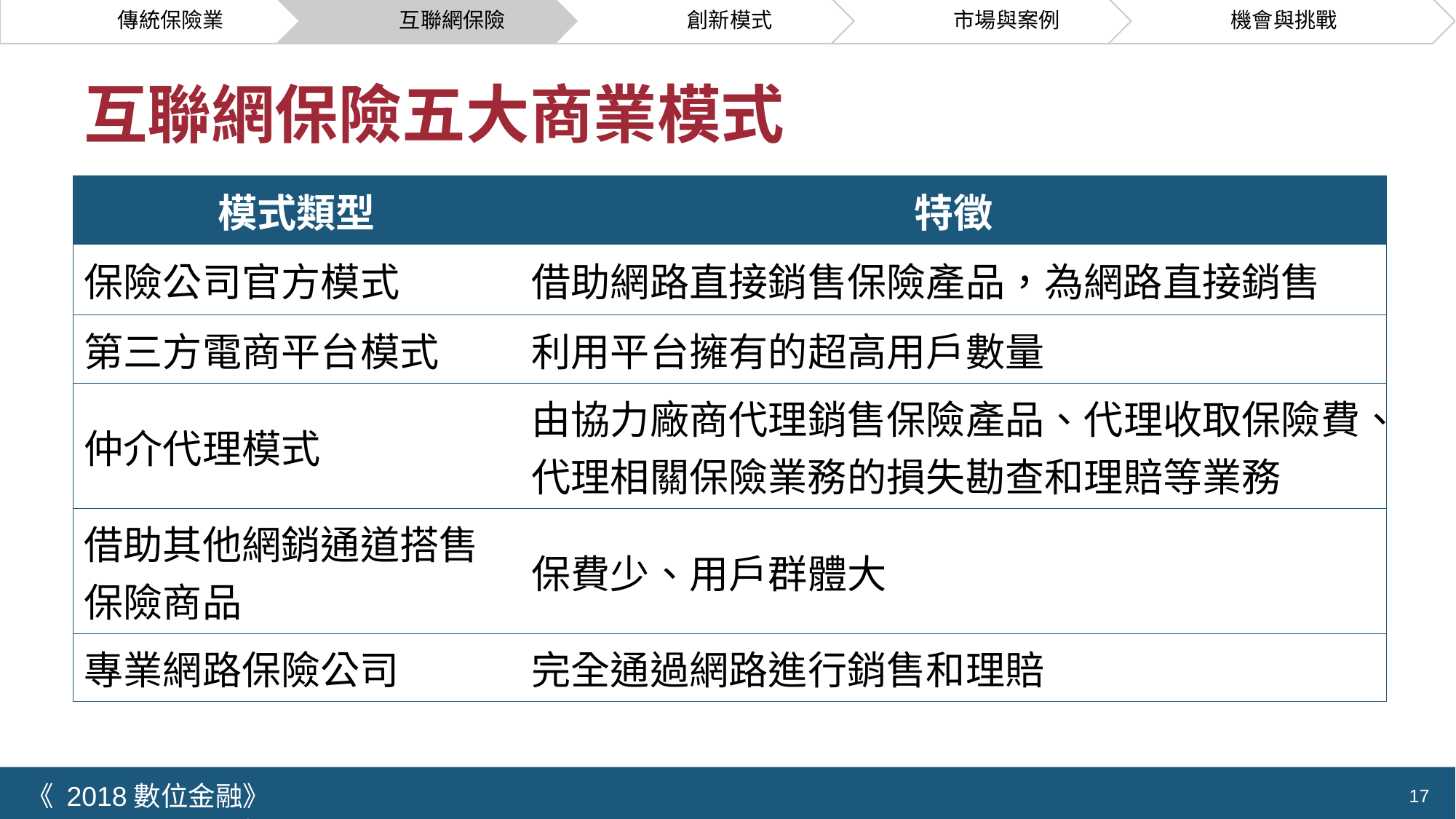

傳統保險業
互聯網保險
創新模式
市場與案例
機會與挑戰
# 互聯網保險五大商業模式
| 模式類型 | 特徵 |
| --- | --- |
| 保險公司官方模式 | 借助網路直接銷售保險產品，為網路直接銷售 |
| 第三方電商平台模式 | 利用平台擁有的超高用戶數量 |
| 仲介代理模式 | 由協力廠商代理銷售保險產品、代理收取保險費、代理相關保險業務的損失勘查和理賠等業務 |
| 借助其他網銷通道搭售保險商品 | 保費少、用戶群體大 |
| 專業網路保險公司 | 完全通過網路進行銷售和理賠 |
《 2018數位金融》                                                                                                                                             	NCTU.IIM.IEBI Lab
17